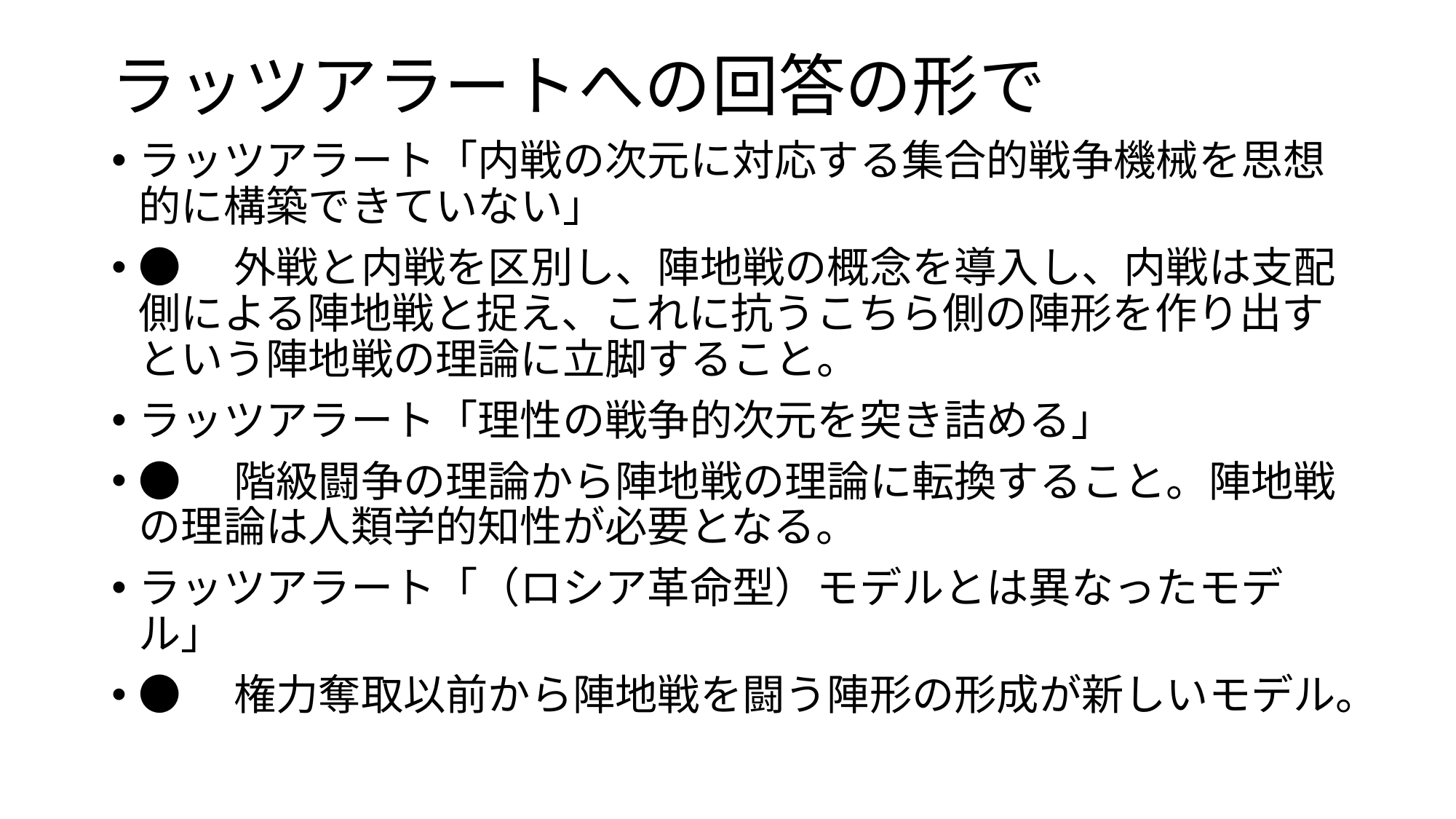

# ラッツアラートへの回答の形で
ラッツアラート「内戦の次元に対応する集合的戦争機械を思想的に構築できていない」
●　外戦と内戦を区別し、陣地戦の概念を導入し、内戦は支配側による陣地戦と捉え、これに抗うこちら側の陣形を作り出すという陣地戦の理論に立脚すること。
ラッツアラート「理性の戦争的次元を突き詰める」
●　階級闘争の理論から陣地戦の理論に転換すること。陣地戦の理論は人類学的知性が必要となる。
ラッツアラート「（ロシア革命型）モデルとは異なったモデル」
●　権力奪取以前から陣地戦を闘う陣形の形成が新しいモデル。